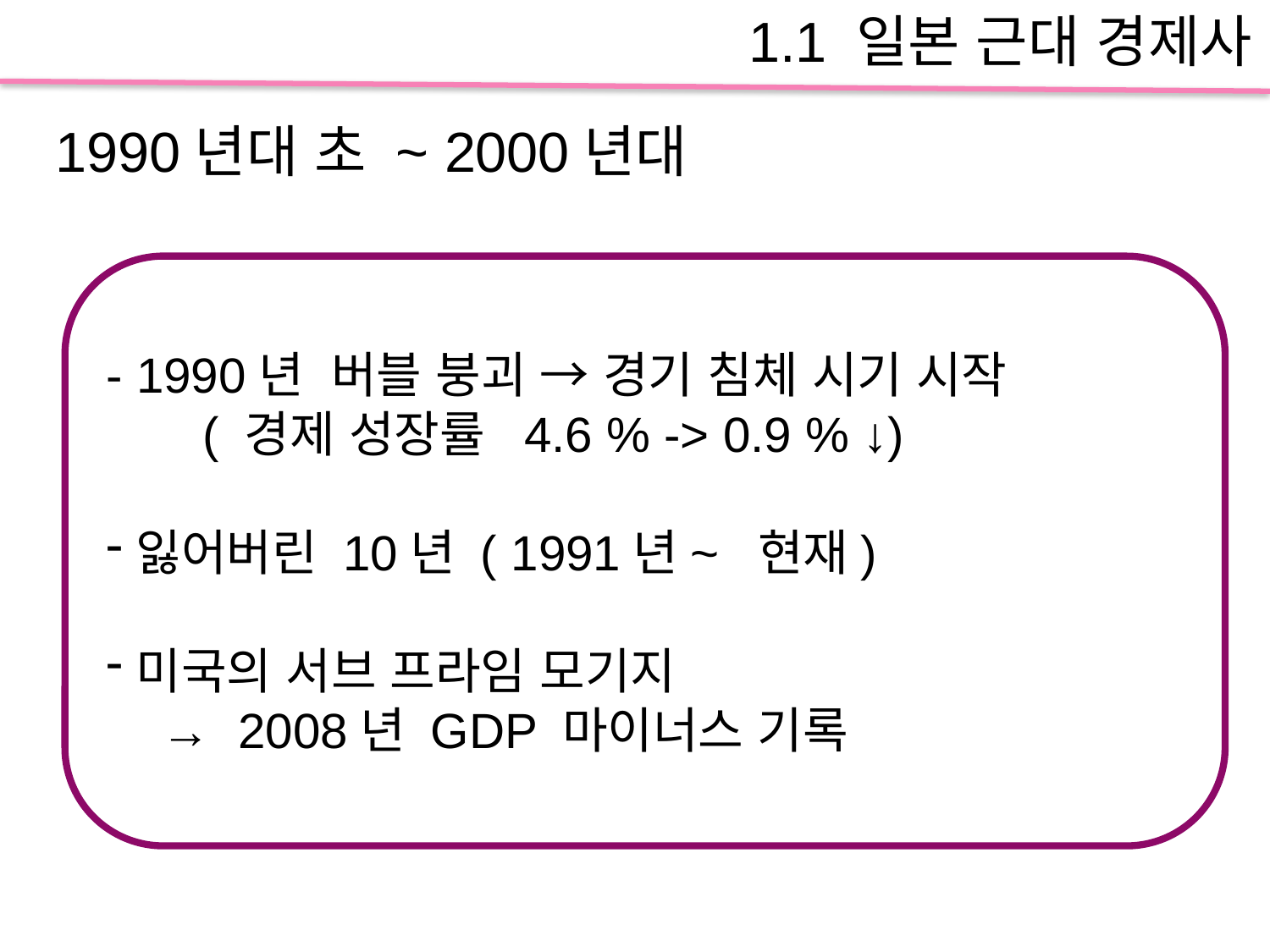

1.1 일본 근대 경제사
1990년대 초 ~ 2000년대
- 1990년  버블 붕괴 → 경기 침체 시기 시작
       ( 경제 성장률  4.6 % -> 0.9 % ↓)

잃어버린 10년 ( 1991년~  현재)

미국의 서브 프라임 모기지
    →  2008년 GDP 마이너스 기록